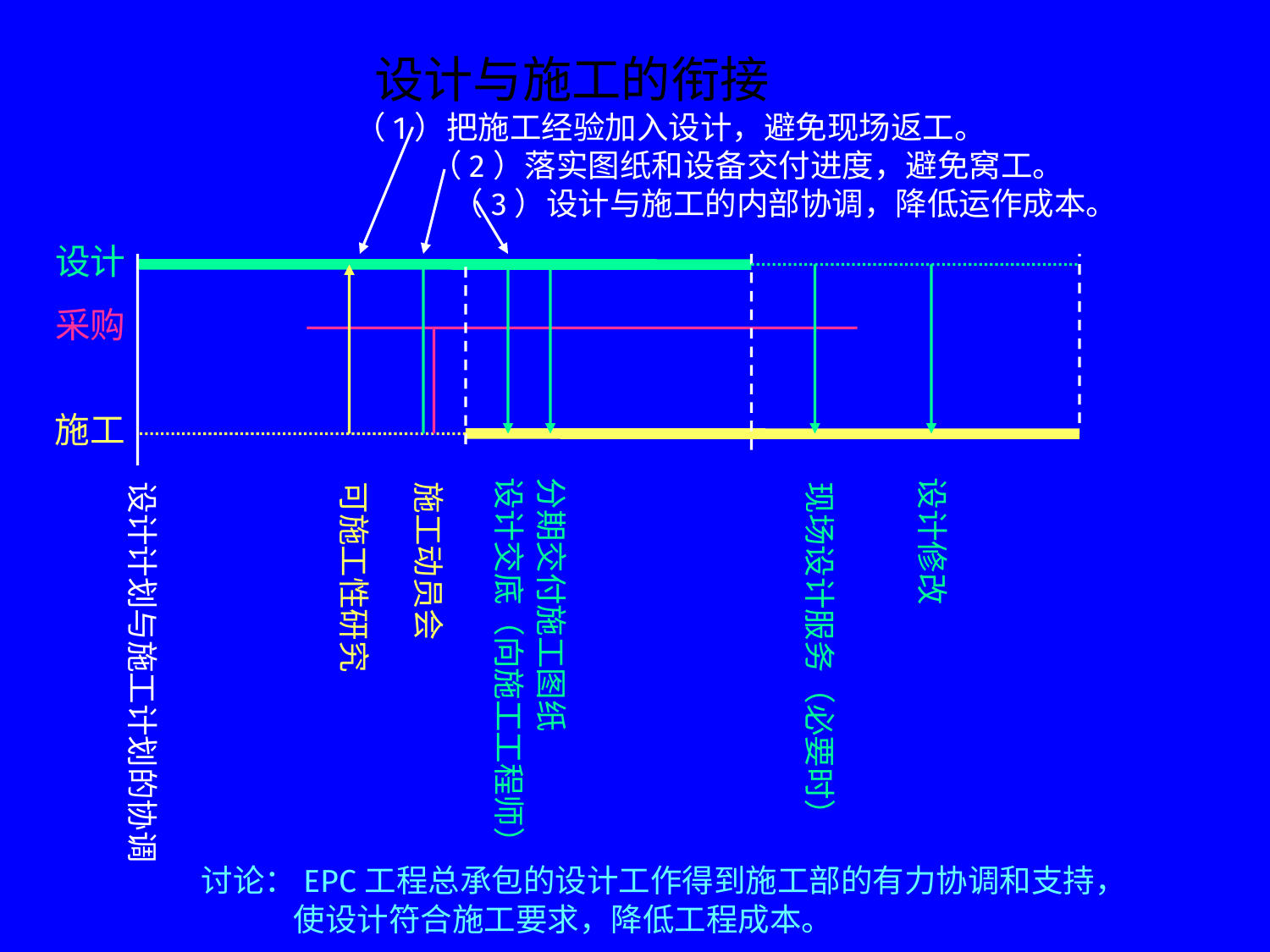

设计与施工的衔接
                                                             （1）把施工经验加入设计，避免现场返工。
                                                         （2）落实图纸和设备交付进度，避免窝工。
                                                            （3）设计与施工的内部协调，降低运作成本。

                       讨论：EPC工程总承包的设计工作得到施工部的有力协调和支持，
                                      使设计符合施工要求，降低工程成本。

设计

采购

施工

设计交底（向施工工程师）
分期交付施工图纸
设计修改
设计计划与施工计划的协调
可施工性研究
施工动员会
现场设计服务（必要时）